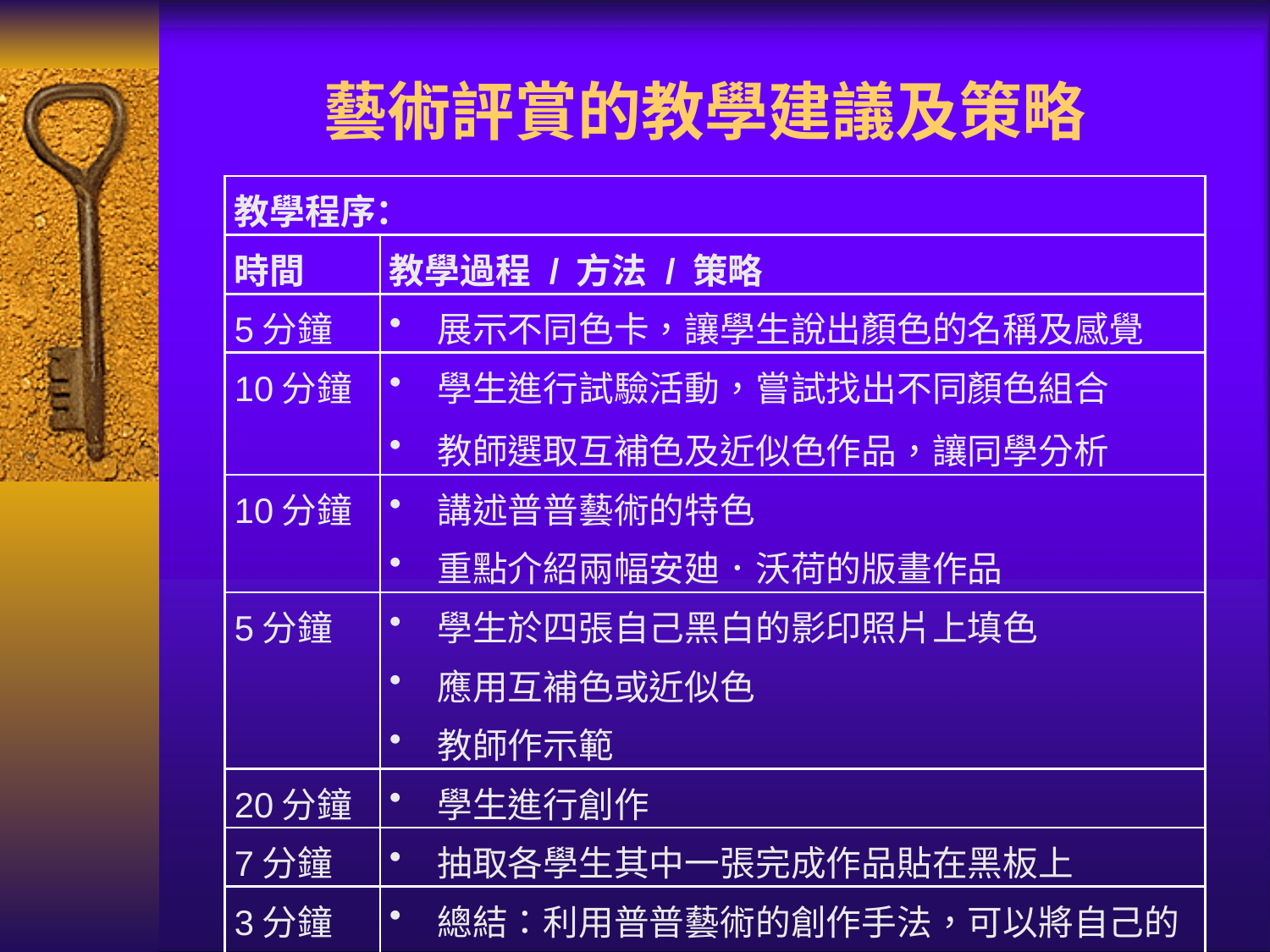

藝術評賞的教學建議及策略
| 教學程序： |  |
| --- | --- |
| 時間 | 教學過程 / 方法 / 策略 |
| 5分鐘 | 展示不同色卡，讓學生說出顏色的名稱及感覺 |
| 10分鐘 | 學生進行試驗活動，嘗試找出不同顏色組合 教師選取互補色及近似色作品，讓同學分析 |
| 10分鐘 | 講述普普藝術的特色 重點介紹兩幅安廸．沃荷的版畫作品 |
| 5分鐘 | 學生於四張自己黑白的影印照片上填色 應用互補色或近似色 教師作示範 |
| 20分鐘 | 學生進行創作 |
| 7分鐘 | 抽取各學生其中一張完成作品貼在黑板上 |
| 3分鐘 | 總結：利用普普藝術的創作手法，可以將自己的情感以色彩表現出來 |